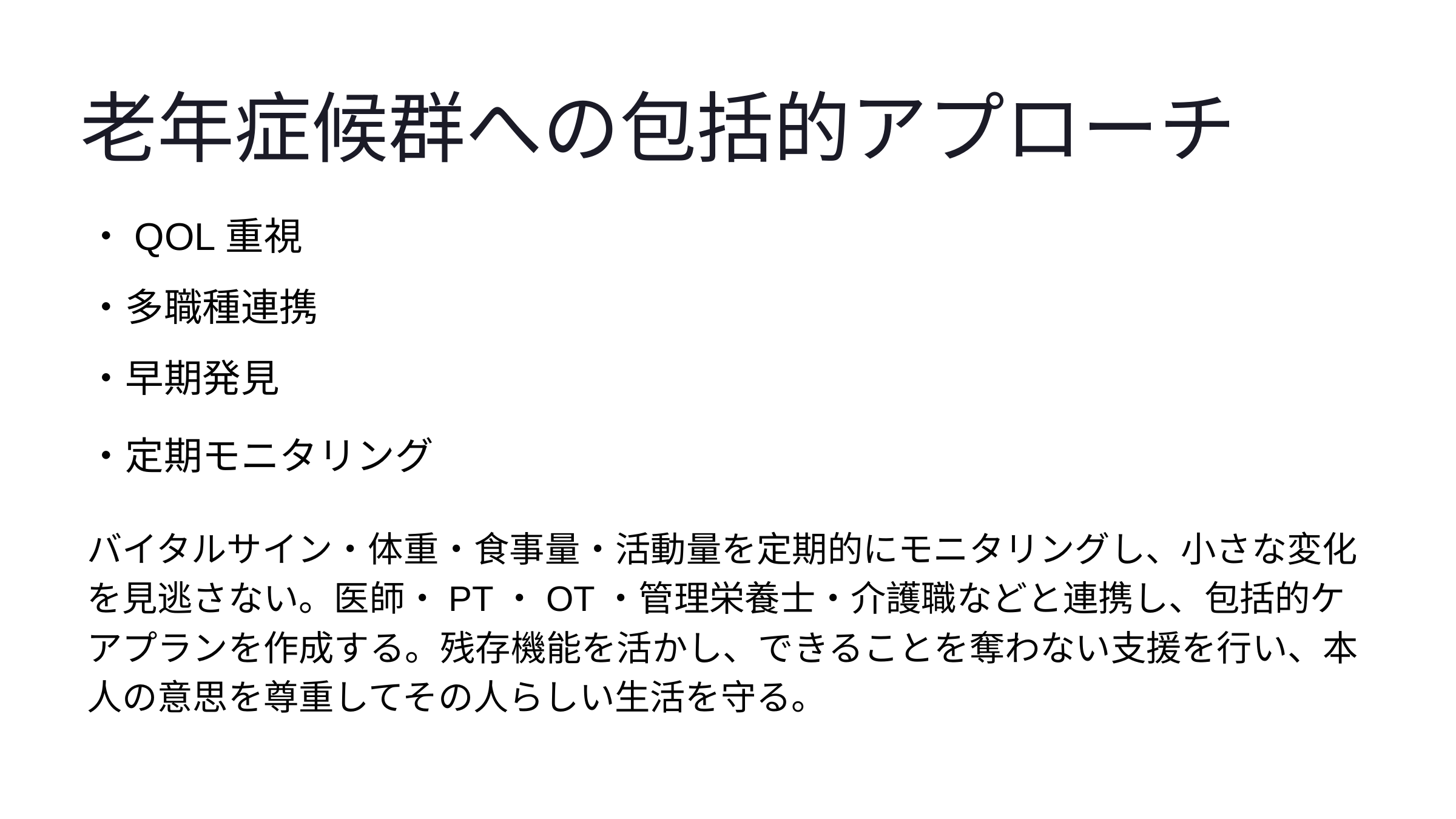

老年症候群への包括的アプローチ
・QOL重視
・多職種連携
・早期発見
・定期モニタリング
バイタルサイン・体重・食事量・活動量を定期的にモニタリングし、小さな変化を見逃さない。医師・PT・OT・管理栄養士・介護職などと連携し、包括的ケアプランを作成する。残存機能を活かし、できることを奪わない支援を行い、本人の意思を尊重してその人らしい生活を守る。